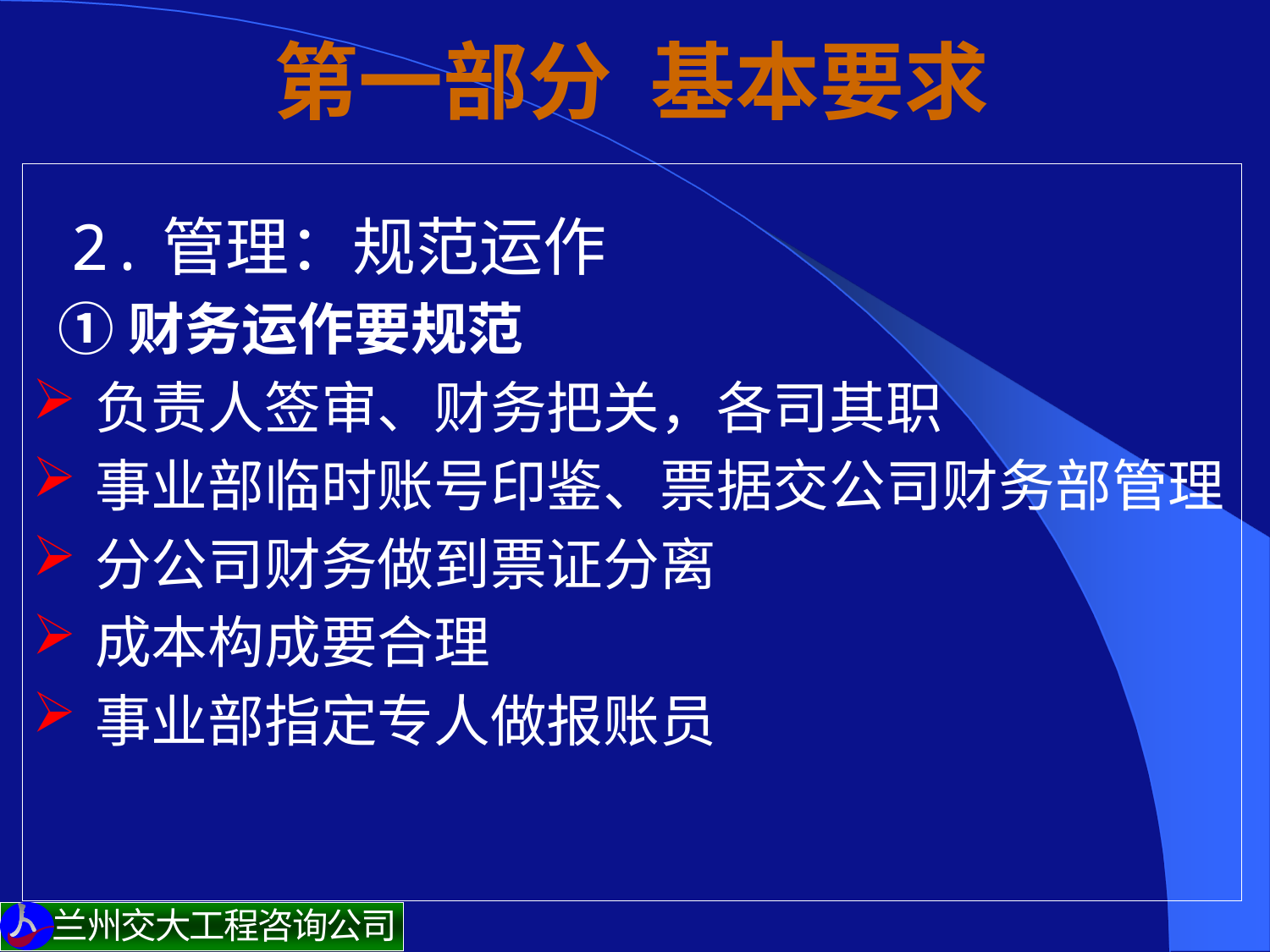

# 第一部分  基本要求
 2.管理：规范运作
  ①财务运作要规范
负责人签审、财务把关，各司其职
事业部临时账号印鉴、票据交公司财务部管理
分公司财务做到票证分离
成本构成要合理
事业部指定专人做报账员